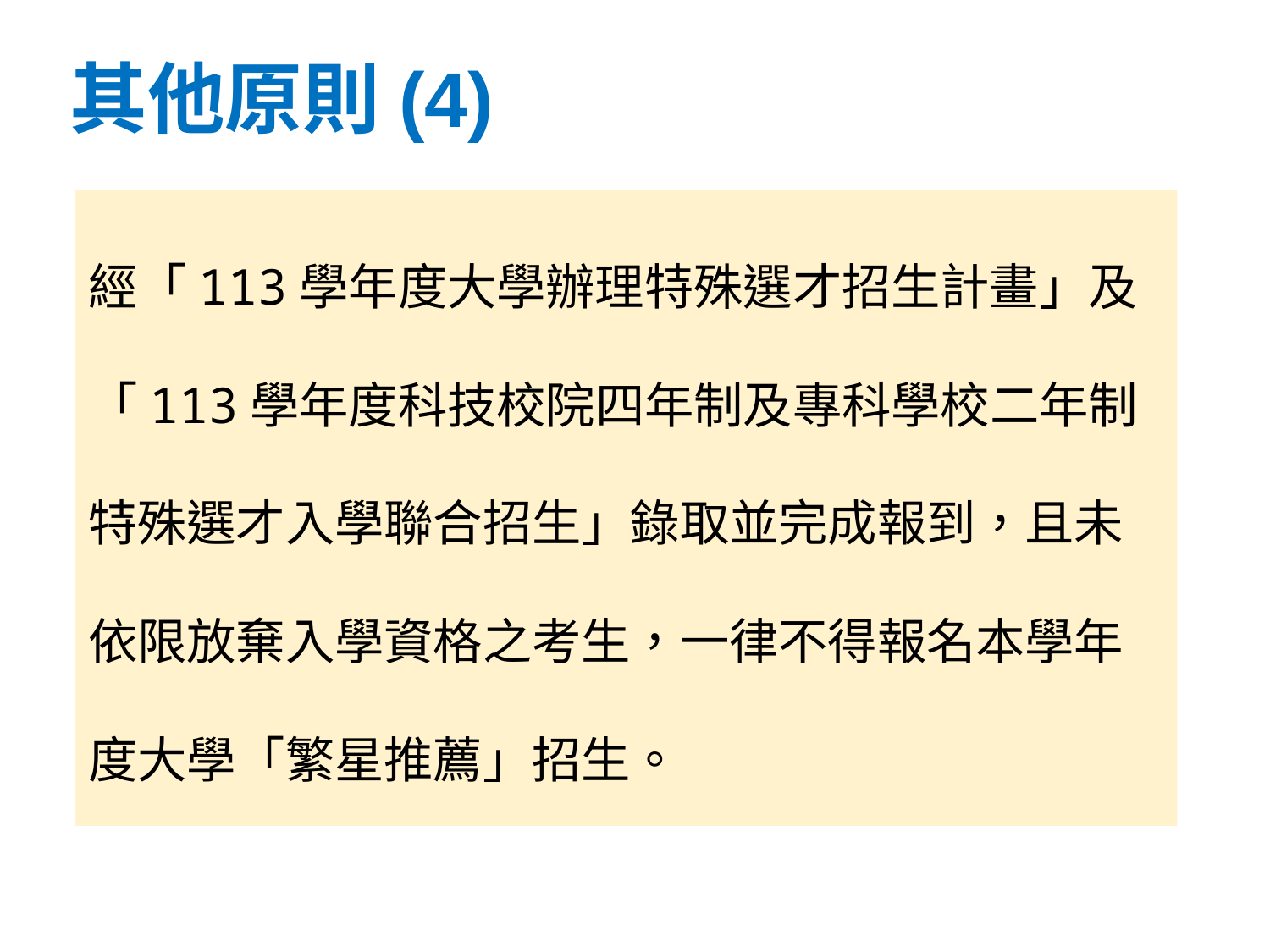

其他原則(4)
經「113學年度大學辦理特殊選才招生計畫」及「113學年度科技校院四年制及專科學校二年制特殊選才入學聯合招生」錄取並完成報到，且未依限放棄入學資格之考生，一律不得報名本學年度大學「繁星推薦」招生。